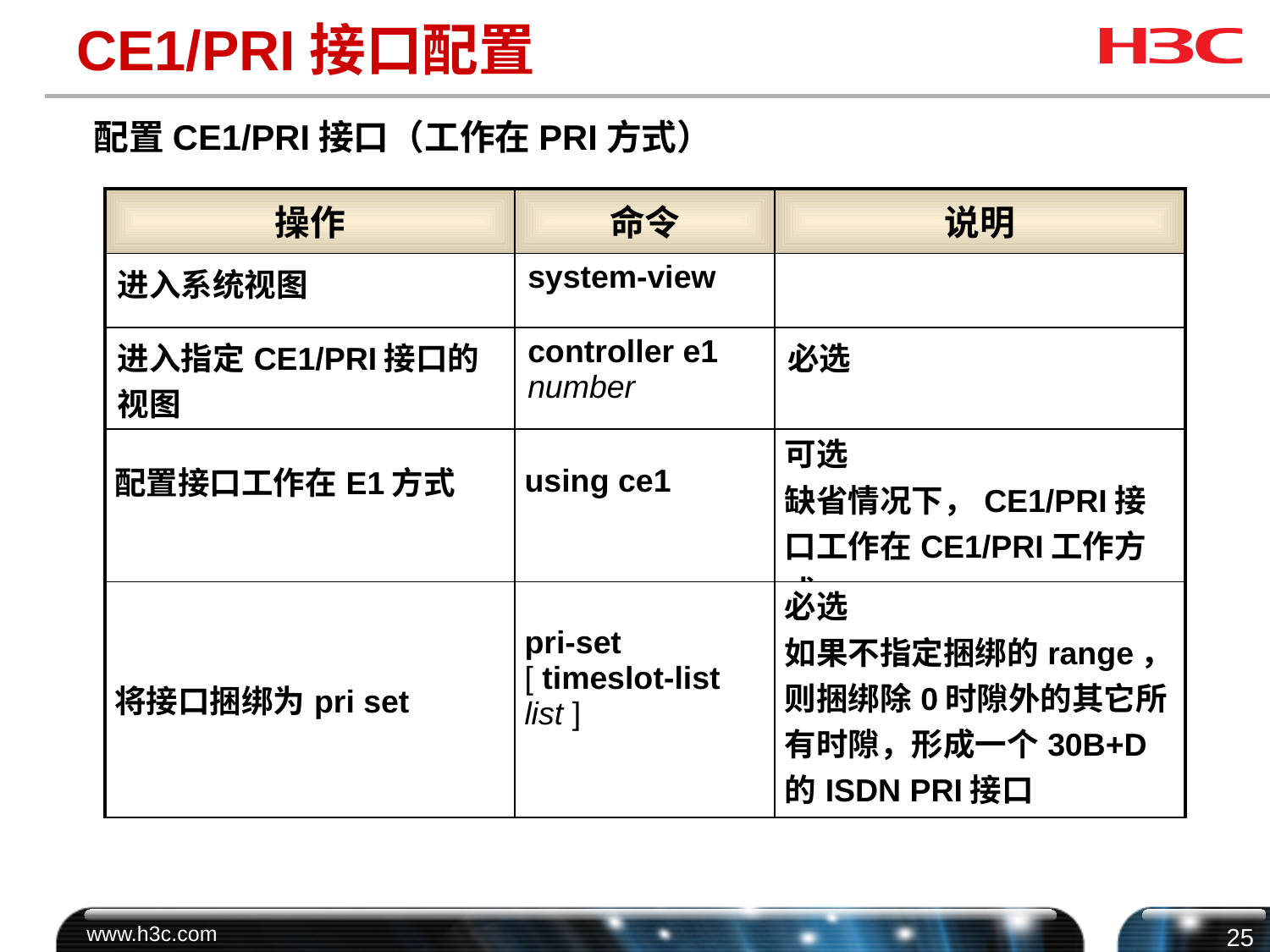

# CE1/PRI接口配置
配置CE1/PRI接口（工作在PRI方式）

| 操作 | 命令 | 说明 |
| --- | --- | --- |
| 进入系统视图 | system-view |  |
| 进入指定CE1/PRI接口的视图 | controller e1 number | 必选 |
| 配置接口工作在E1方式 | using ce1 | 可选 缺省情况下，CE1/PRI接口工作在CE1/PRI工作方式 |
| 将接口捆绑为pri set | pri-set [ timeslot-list list ] | 必选 如果不指定捆绑的range，则捆绑除0时隙外的其它所有时隙，形成一个30B+D的ISDN PRI接口 |